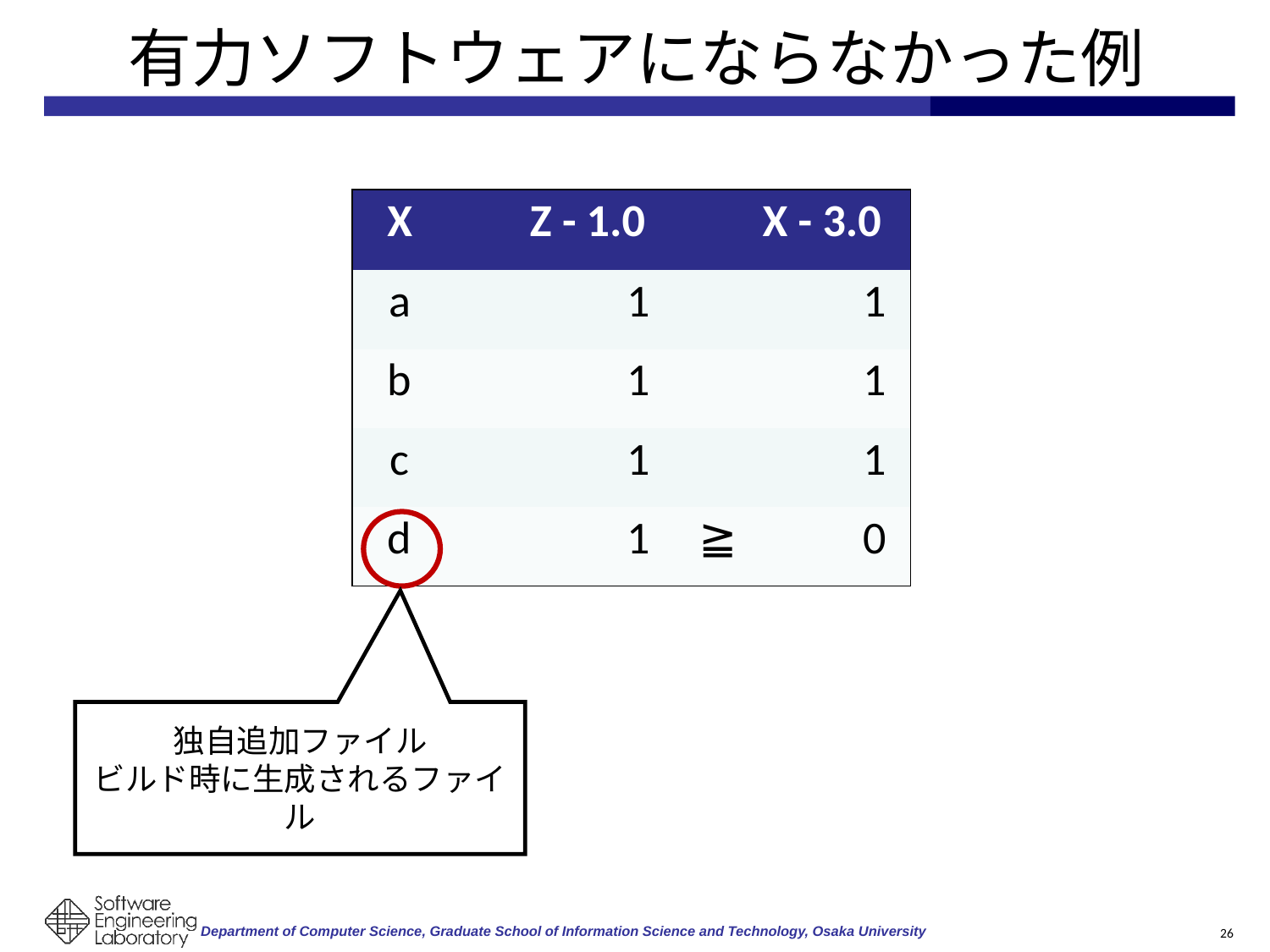

# 有力ソフトウェアにならなかった例
| X |  | Z - 1.0 |  | X - 3.0 |
| --- | --- | --- | --- | --- |
| a |  | 1 |  | 1 |
| b |  | 1 |  | 1 |
| c |  | 1 |  | 1 |
| d |  | 1 | ≧ | 0 |

独自追加ファイル
ビルド時に生成されるファイル
26